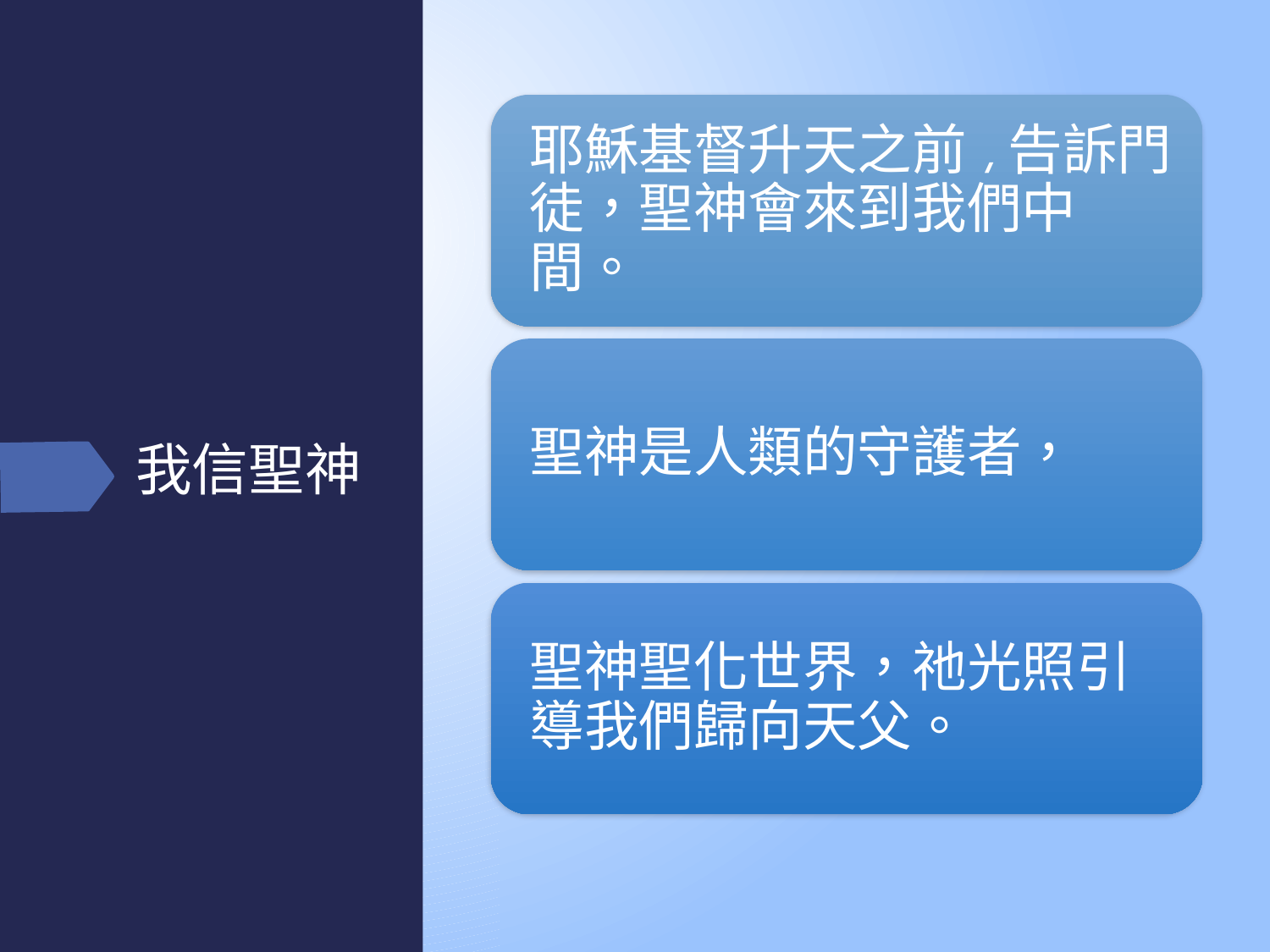

耶穌基督升天之前,告訴門徒，聖神會來到我們中間。
聖神是人類的守護者，
聖神聖化世界，祂光照引導我們歸向天父。
# 我信聖神